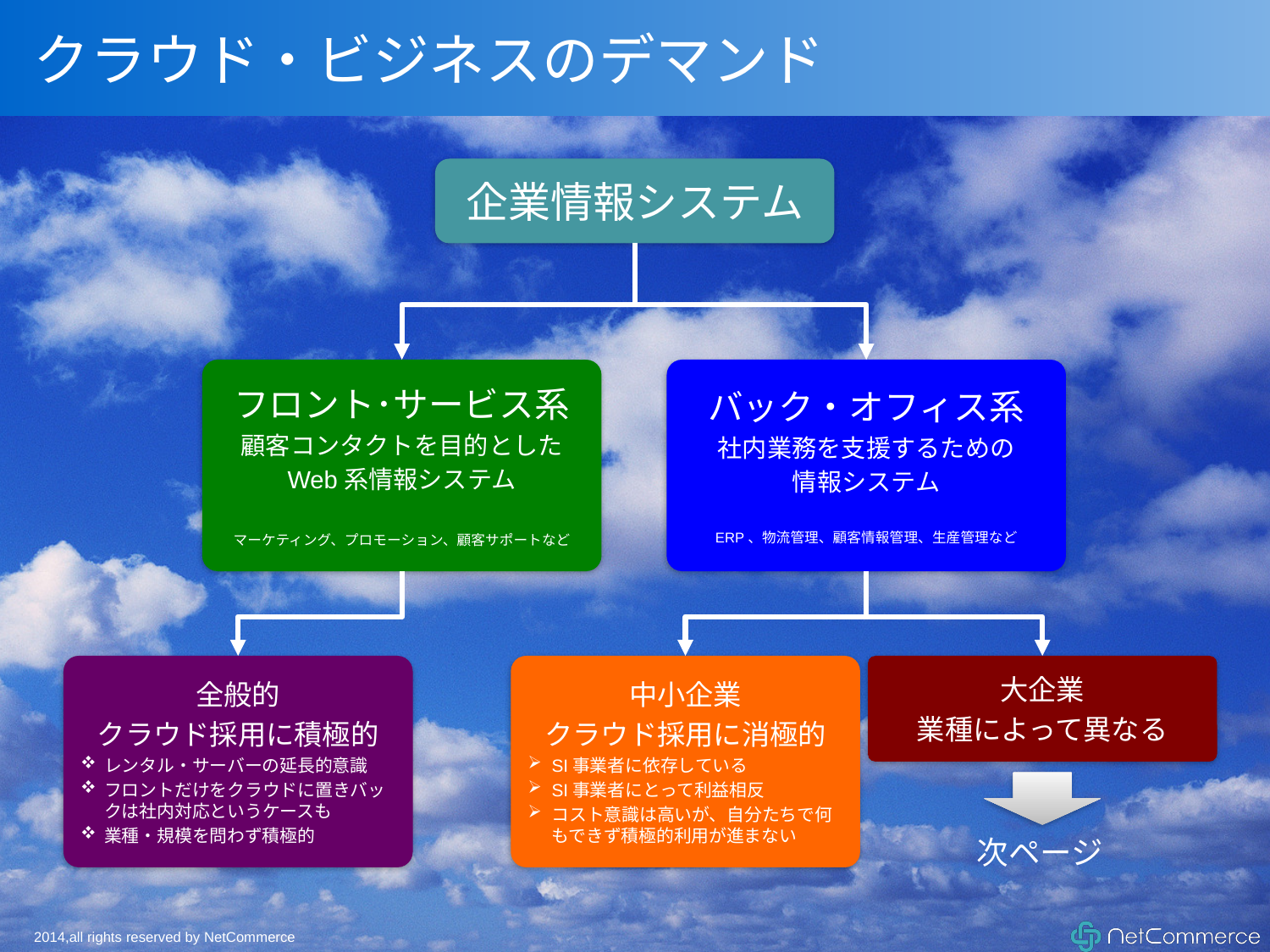

# クラウド・ビジネスのデマンド
企業情報システム
フロント･サービス系
顧客コンタクトを目的とした
Web系情報システム

マーケティング、プロモーション、顧客サポートなど
バック・オフィス系
社内業務を支援するための
情報システム

ERP、物流管理、顧客情報管理、生産管理など
全般的
クラウド採用に積極的
レンタル・サーバーの延長的意識
フロントだけをクラウドに置きバックは社内対応というケースも
業種・規模を問わず積極的
中小企業
クラウド採用に消極的
SI事業者に依存している
SI事業者にとって利益相反
コスト意識は高いが、自分たちで何もできず積極的利用が進まない
大企業
業種によって異なる

次ページ